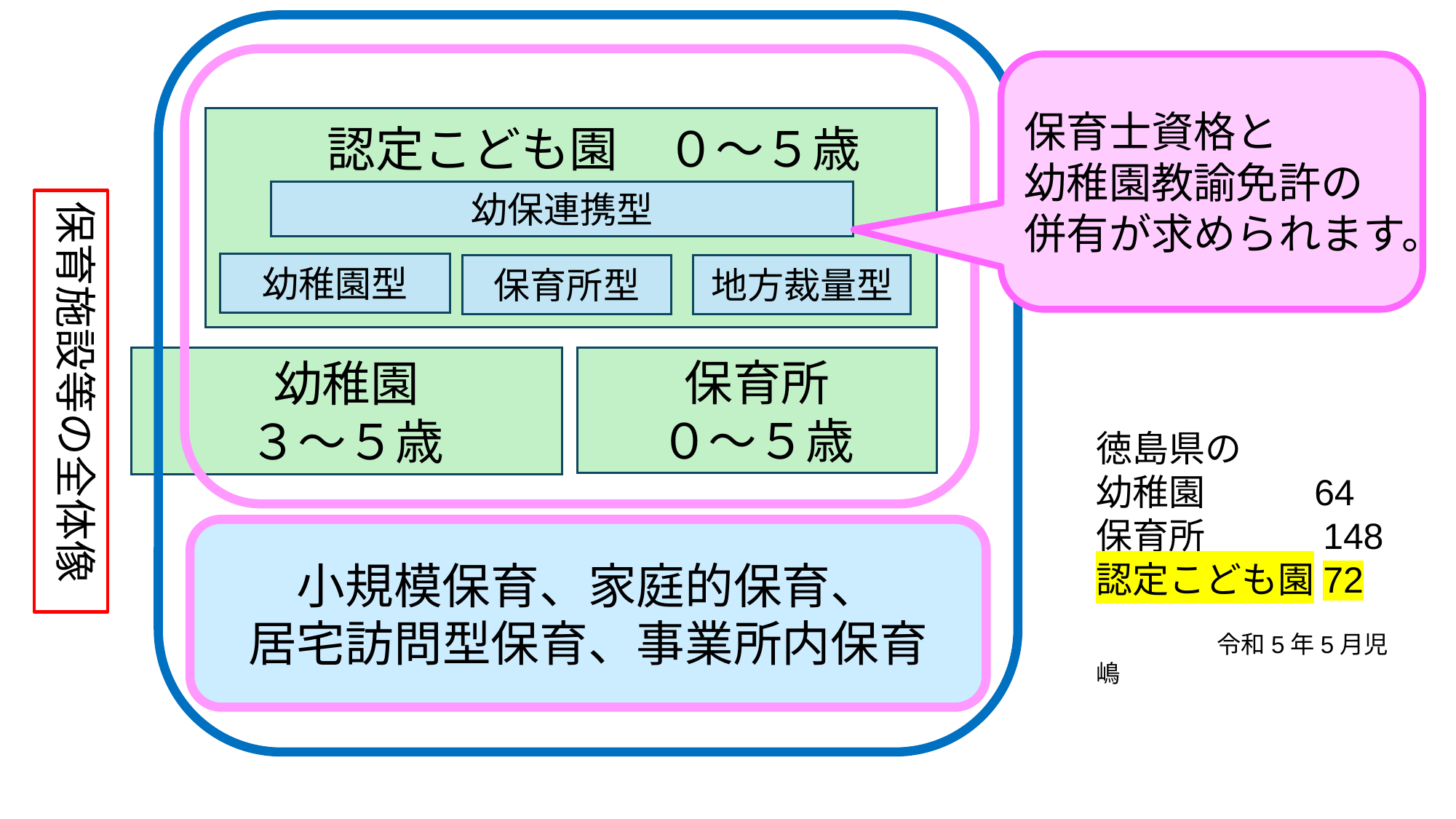

認定こども園　０～５歳

幼保連携型
幼稚園型
地方裁量型
保育所型
幼稚園
３～５歳
保育所
０～５歳
小規模保育、家庭的保育、
居宅訪問型保育、事業所内保育
保育士資格と
幼稚園教諭免許の
併有が求められます。
保育施設等の全体像
徳島県の
幼稚園	64
保育所　　　148
認定こども園72

　　　　　令和5年5月児嶋